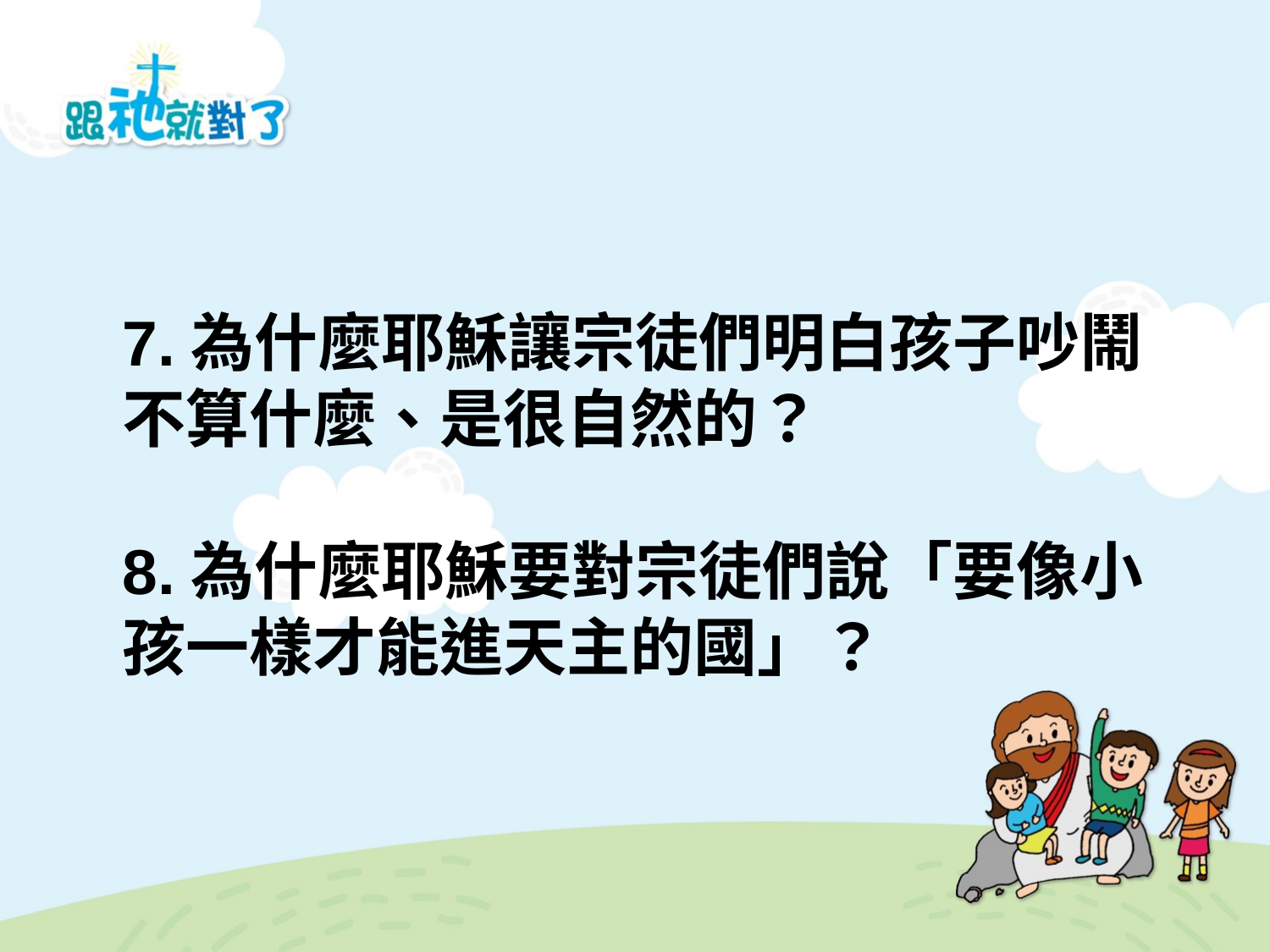

7.為什麼耶穌讓宗徒們明白孩子吵鬧不算什麼、是很自然的？

8.為什麼耶穌要對宗徒們說「要像小孩一樣才能進天主的國」？